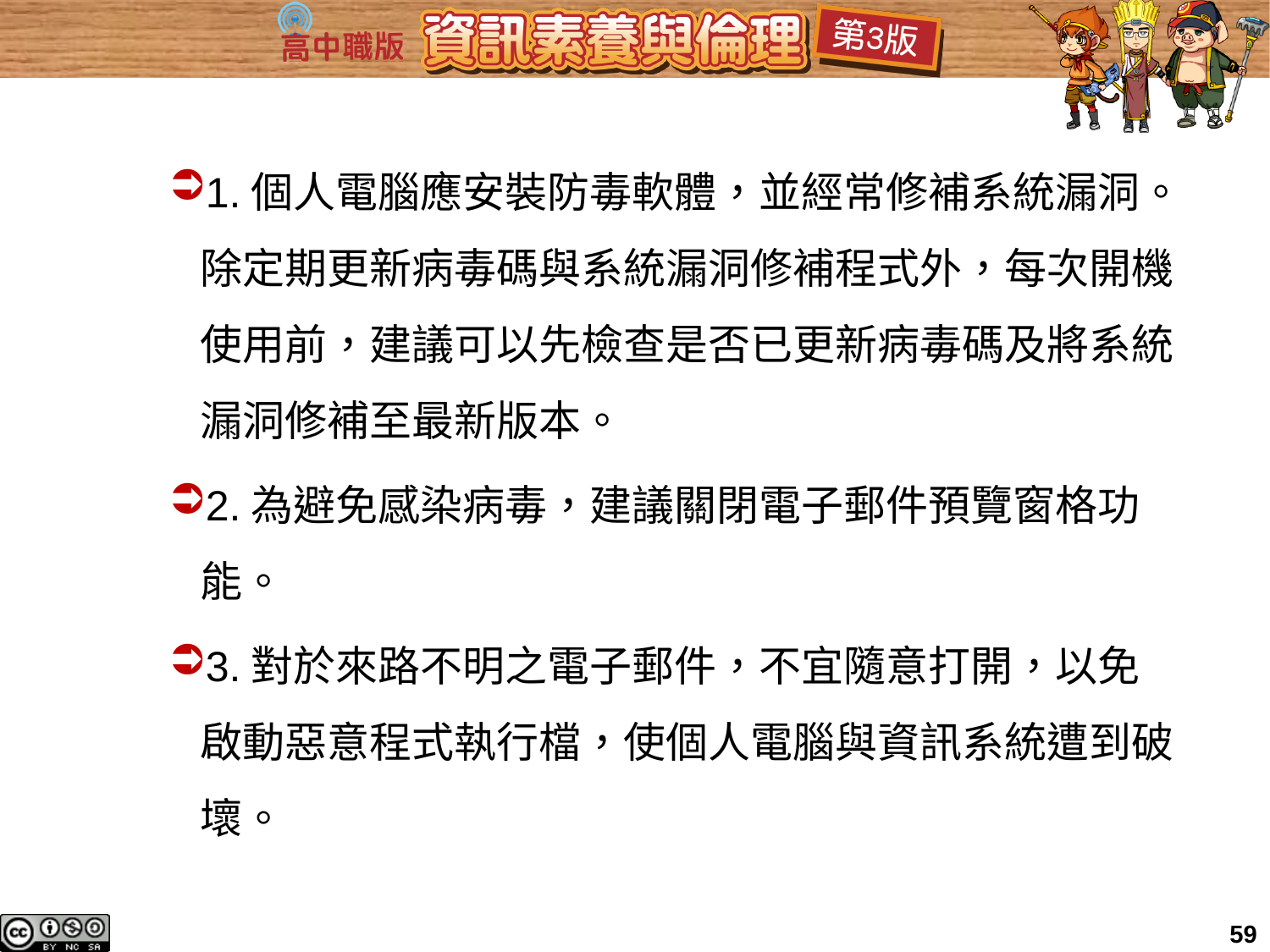

1.個人電腦應安裝防毒軟體，並經常修補系統漏洞。除定期更新病毒碼與系統漏洞修補程式外，每次開機使用前，建議可以先檢查是否已更新病毒碼及將系統漏洞修補至最新版本。
2.為避免感染病毒，建議關閉電子郵件預覽窗格功能。
3.對於來路不明之電子郵件，不宜隨意打開，以免啟動惡意程式執行檔，使個人電腦與資訊系統遭到破壞。

59